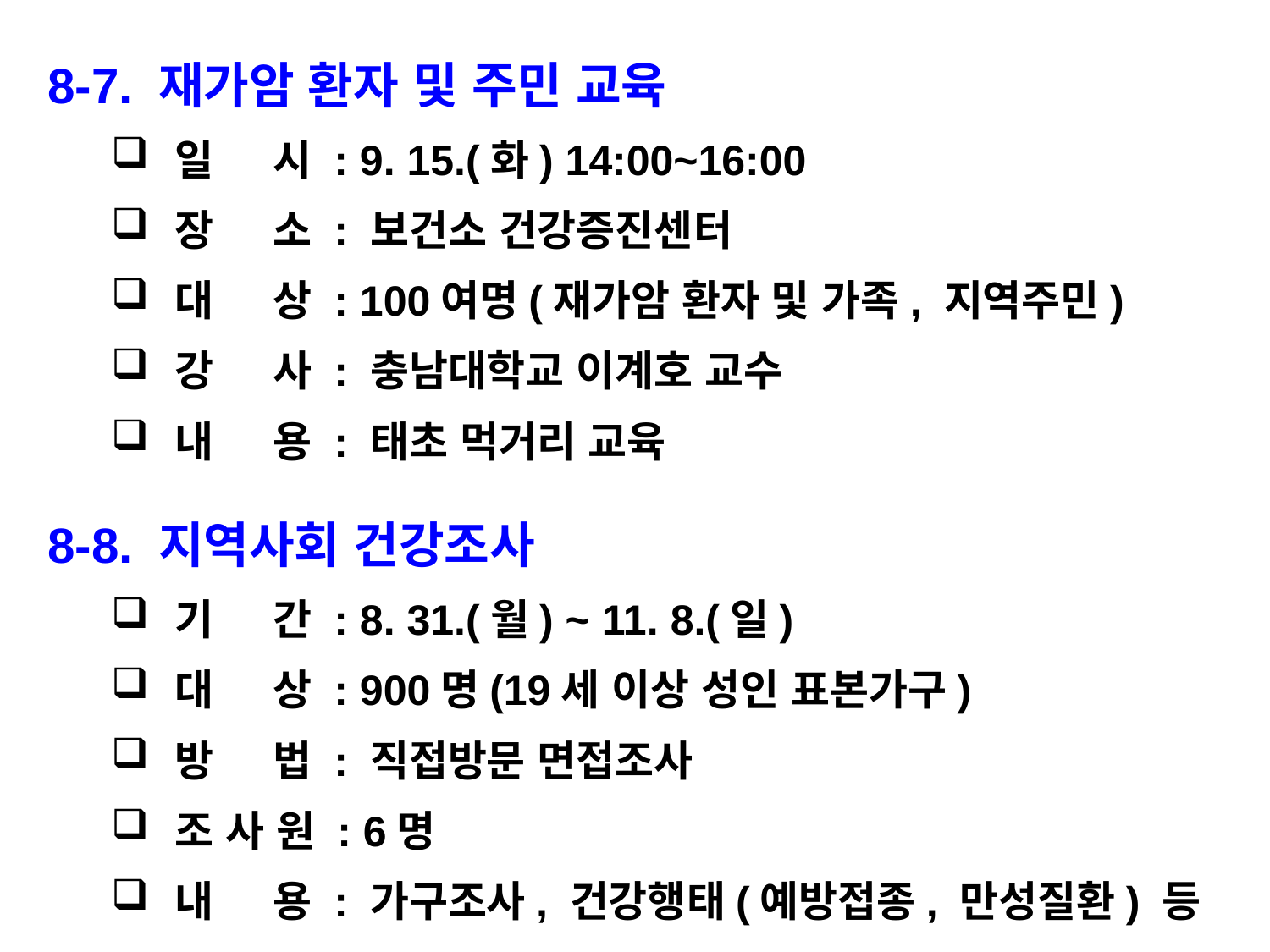

8-7. 재가암 환자 및 주민 교육
일     시 : 9. 15.(화) 14:00~16:00
장     소 : 보건소 건강증진센터
대     상 : 100여명(재가암 환자 및 가족, 지역주민)
강     사 : 충남대학교 이계호 교수
내     용 : 태초 먹거리 교육
8-8. 지역사회 건강조사
기     간 : 8. 31.(월) ~ 11. 8.(일)
대     상 : 900명(19세 이상 성인 표본가구)
방     법 : 직접방문 면접조사
조 사 원 : 6명
내     용 : 가구조사, 건강행태(예방접종, 만성질환) 등